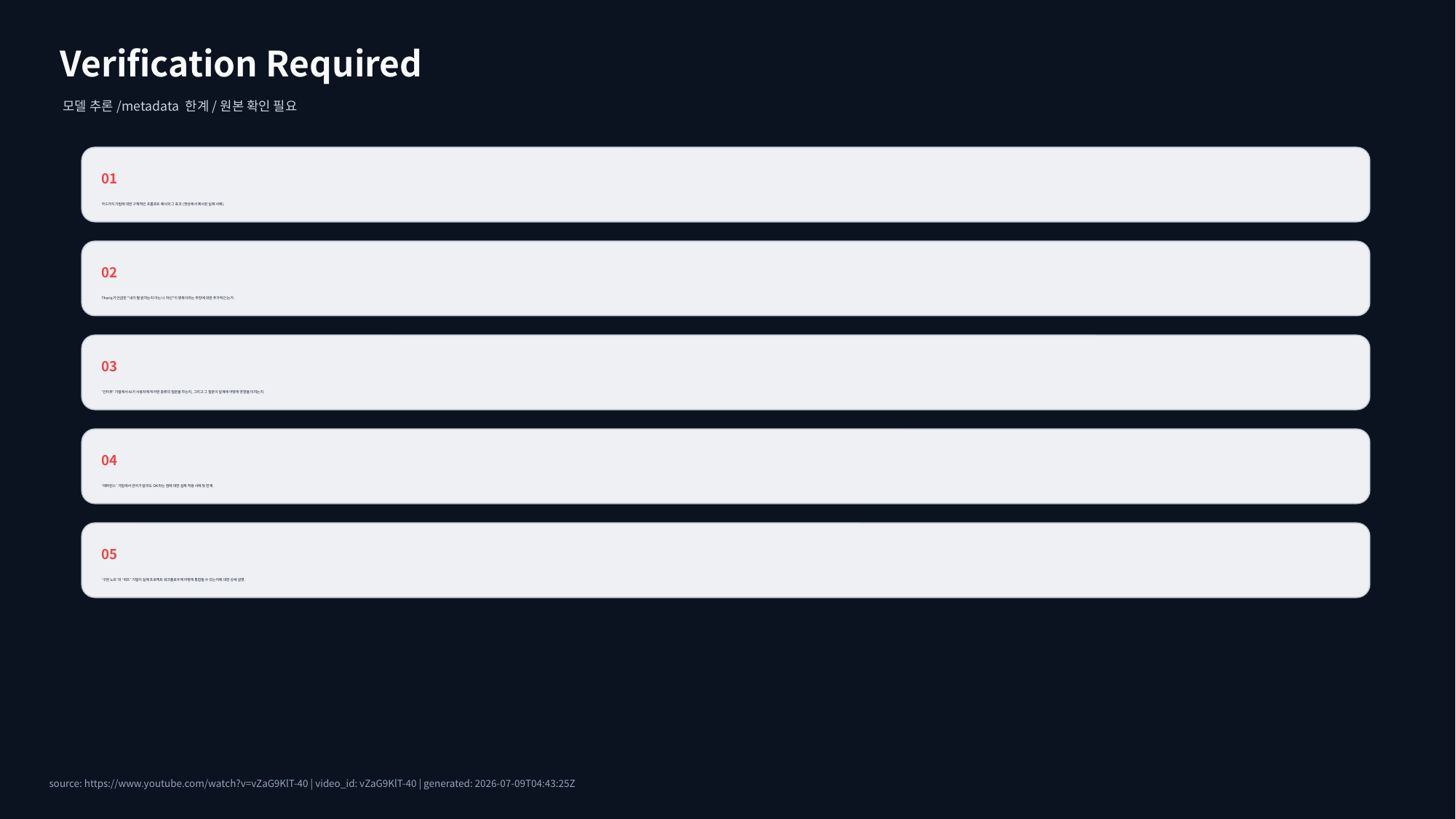

Verification Required
모델 추론/metadata 한계/원본 확인 필요

01
각 6가지 기법에 대한 구체적인 프롬프트 예시와 그 효과 (영상에서 제시된 실제 사례).

02
Thariq가 언급한 "내가 뭘 원하는지 아는 나 자신"이 병목이라는 주장에 대한 추가적인 논거.

03
'인터뷰' 기법에서 AI가 사용자에게 어떤 종류의 질문을 하는지, 그리고 그 질문이 설계에 어떻게 영향을 미치는지.

04
'레퍼런스' 기법에서 언어가 달라도 OK라는 점에 대한 실제 적용 사례 및 한계.

05
'구현 노트'와 '퀴즈' 기법이 실제 프로젝트 워크플로우에 어떻게 통합될 수 있는지에 대한 상세 설명.
source: https://www.youtube.com/watch?v=vZaG9KlT-40 | video_id: vZaG9KlT-40 | generated: 2026-07-09T04:43:25Z